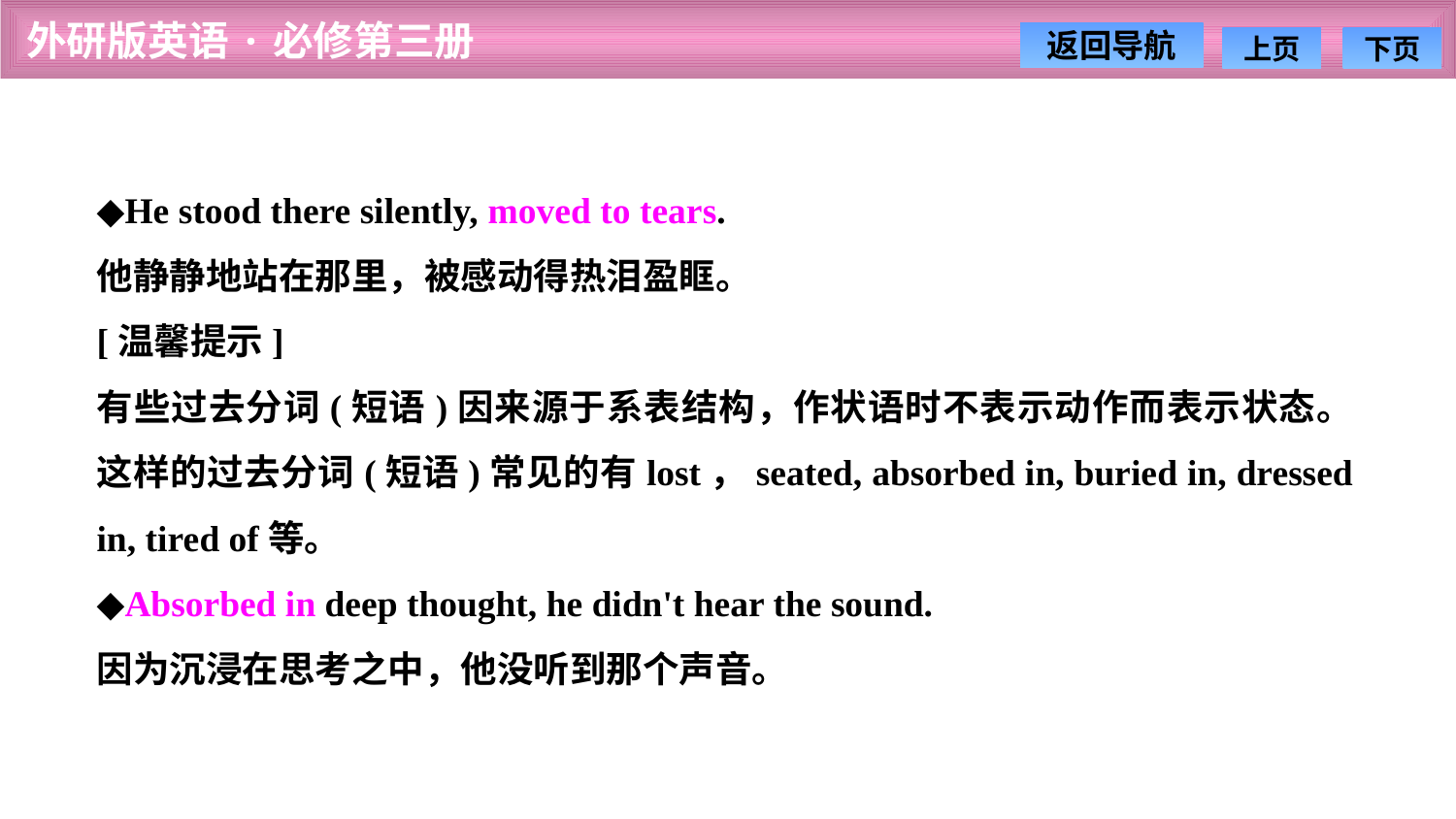

◆He stood there silently, moved to tears.
他静静地站在那里，被感动得热泪盈眶。
[温馨提示]
有些过去分词(短语)因来源于系表结构，作状语时不表示动作而表示状态。这样的过去分词(短语)常见的有lost，seated, absorbed in, buried in, dressed in, tired of等。
◆Absorbed in deep thought, he didn't hear the sound.
因为沉浸在思考之中，他没听到那个声音。